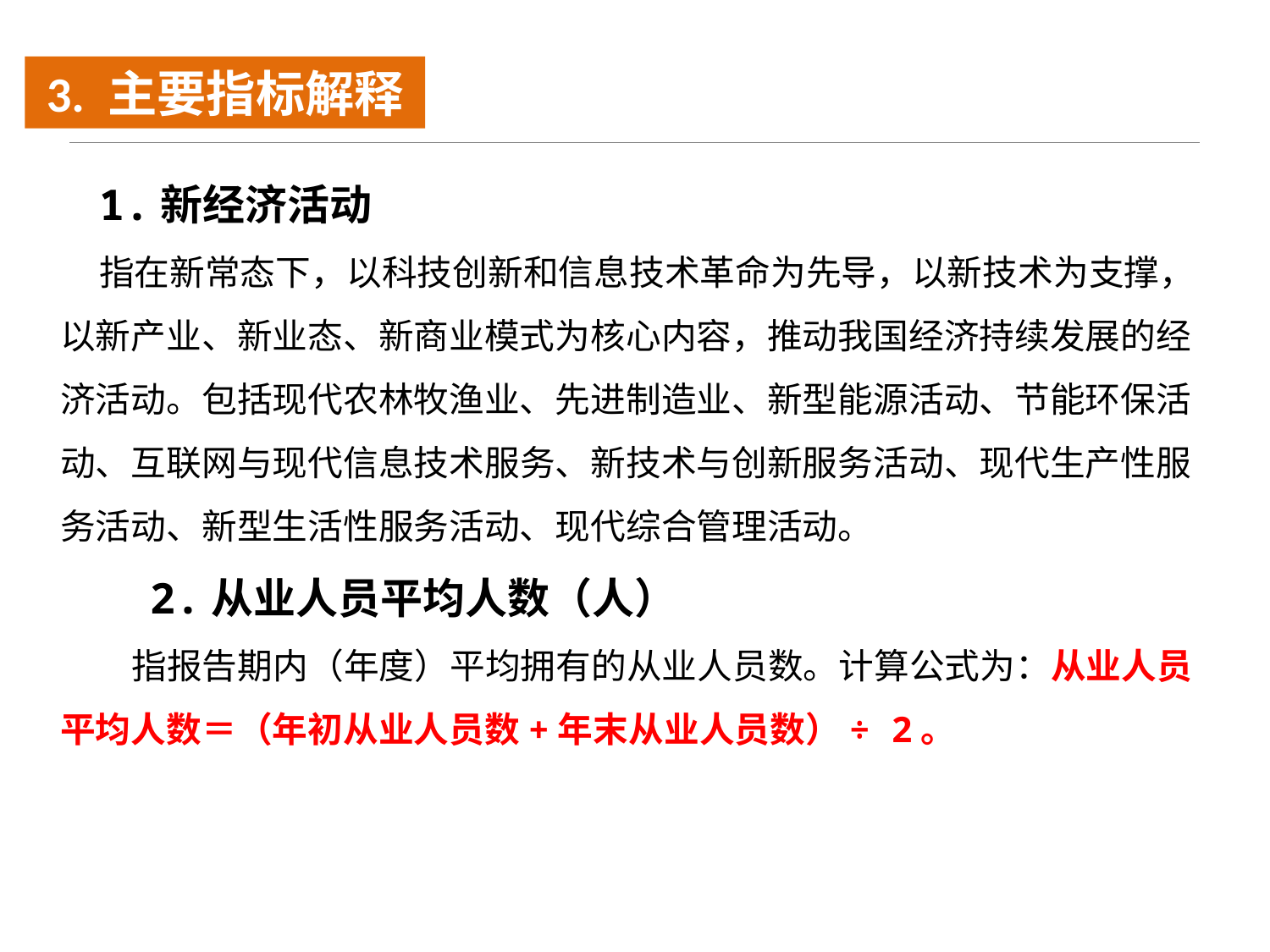

3. 主要指标解释
1.新经济活动
指在新常态下，以科技创新和信息技术革命为先导，以新技术为支撑，以新产业、新业态、新商业模式为核心内容，推动我国经济持续发展的经济活动。包括现代农林牧渔业、先进制造业、新型能源活动、节能环保活动、互联网与现代信息技术服务、新技术与创新服务活动、现代生产性服务活动、新型生活性服务活动、现代综合管理活动。
  2.从业人员平均人数（人）
   指报告期内（年度）平均拥有的从业人员数。计算公式为：从业人员平均人数＝（年初从业人员数+年末从业人员数）÷ 2。